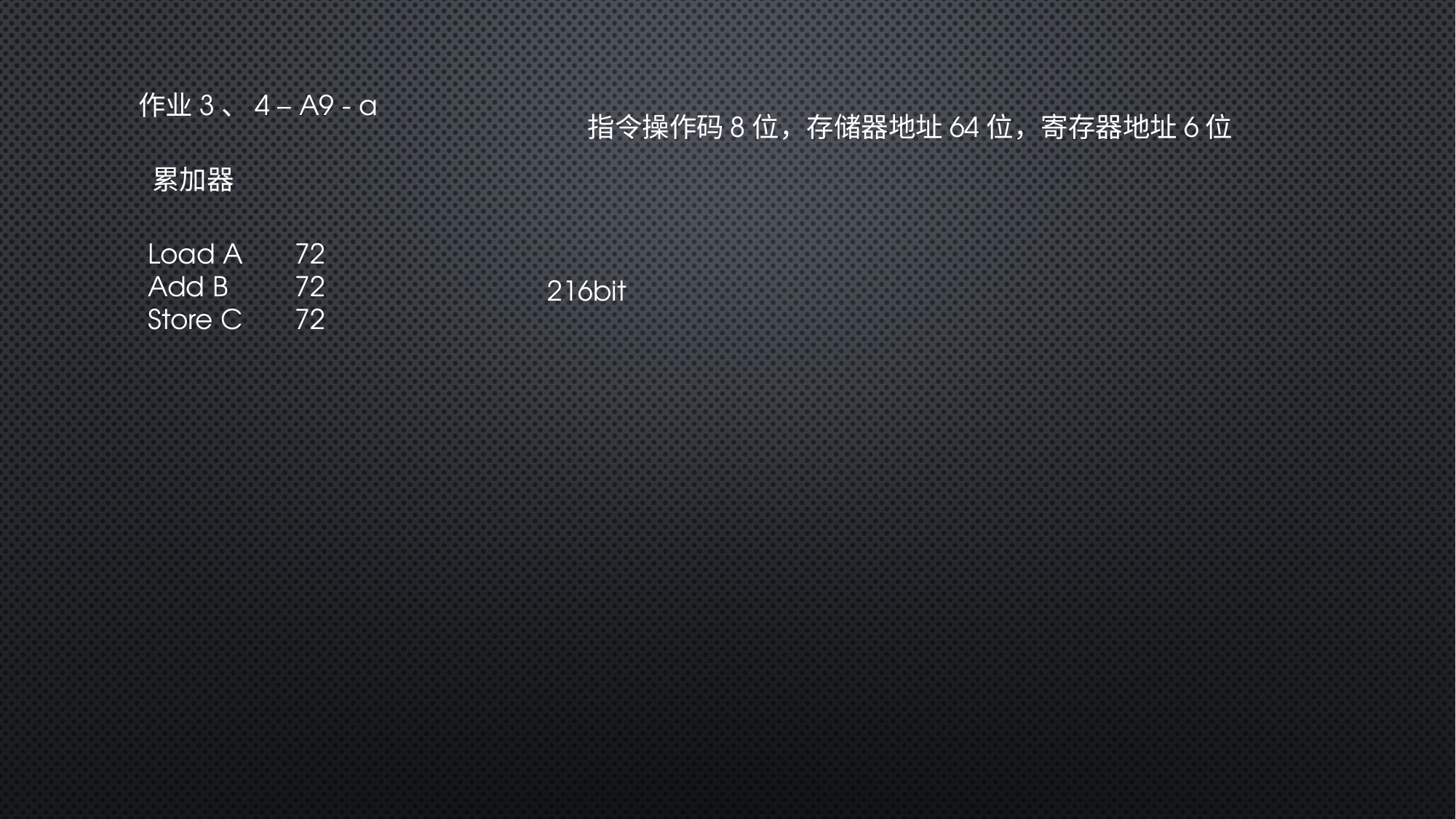

作业3、4 – A9 - a
指令操作码8位，存储器地址64位，寄存器地址6位
累加器
Load A
Add B
Store C
72
72
72
216bit